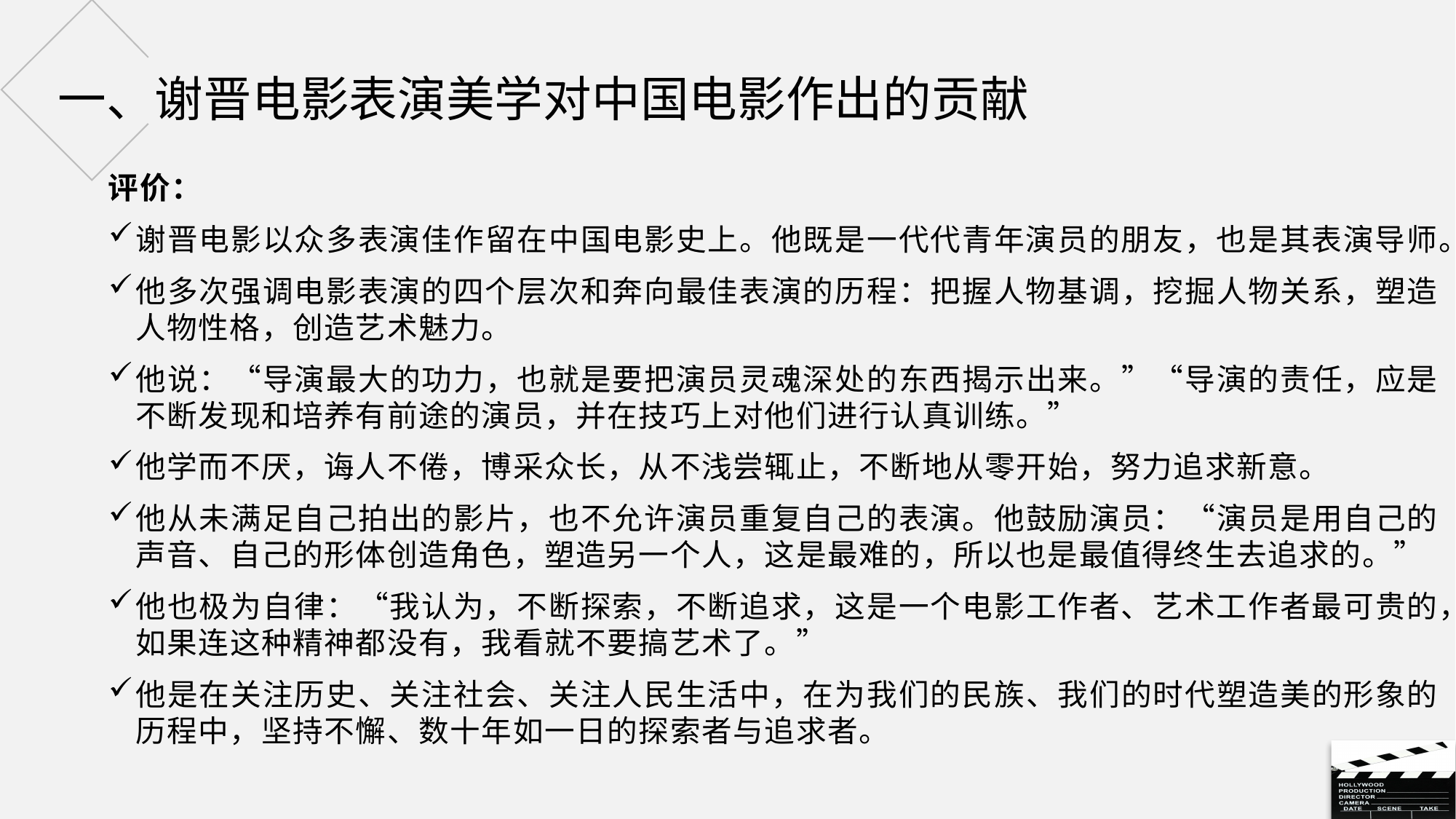

# 一、谢晋电影表演美学对中国电影作出的贡献
评价：
谢晋电影以众多表演佳作留在中国电影史上。他既是一代代青年演员的朋友，也是其表演导师。
他多次强调电影表演的四个层次和奔向最佳表演的历程：把握人物基调，挖掘人物关系，塑造人物性格，创造艺术魅力。
他说：“导演最大的功力，也就是要把演员灵魂深处的东西揭示出来。”“导演的责任，应是不断发现和培养有前途的演员，并在技巧上对他们进行认真训练。”
他学而不厌，诲人不倦，博采众长，从不浅尝辄止，不断地从零开始，努力追求新意。
他从未满足自己拍出的影片，也不允许演员重复自己的表演。他鼓励演员：“演员是用自己的声音、自己的形体创造角色，塑造另一个人，这是最难的，所以也是最值得终生去追求的。”
他也极为自律：“我认为，不断探索，不断追求，这是一个电影工作者、艺术工作者最可贵的，如果连这种精神都没有，我看就不要搞艺术了。”
他是在关注历史、关注社会、关注人民生活中，在为我们的民族、我们的时代塑造美的形象的历程中，坚持不懈、数十年如一日的探索者与追求者。